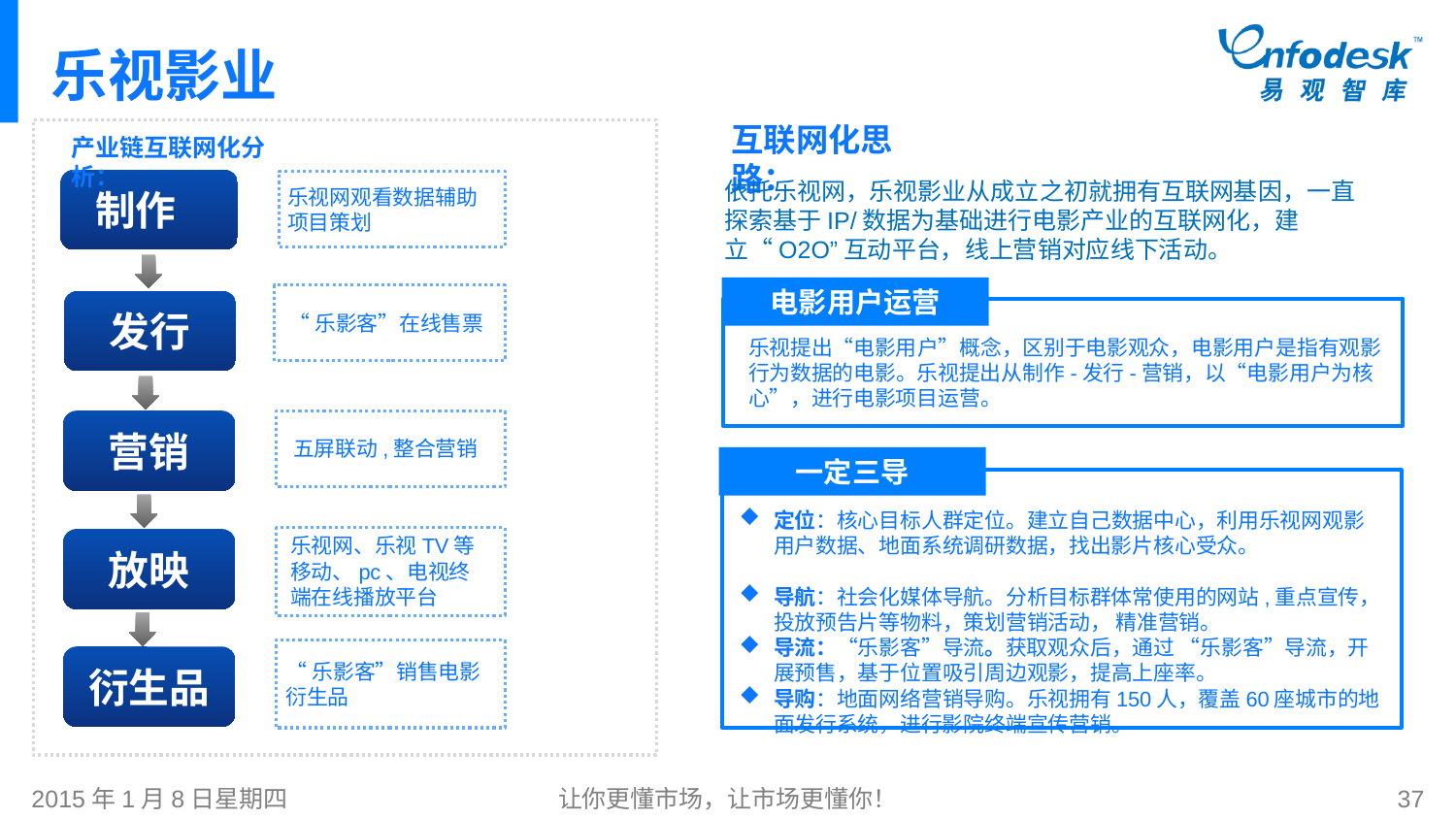

# 乐视影业
互联网化思路：

产业链互联网化分析：
依托乐视网，乐视影业从成立之初就拥有互联网基因，一直探索基于IP/数据为基础进行电影产业的互联网化，建立“O2O”互动平台，线上营销对应线下活动。
制作

乐视网观看数据辅助项目策划

电影用户运营

发行

“乐影客”在线售票
乐视提出“电影用户”概念，区别于电影观众，电影用户是指有观影行为数据的电影。乐视提出从制作-发行-营销，以“电影用户为核心”，进行电影项目运营。

营销

五屏联动,整合营销
一定三导

定位：核心目标人群定位。建立自己数据中心，利用乐视网观影用户数据、地面系统调研数据，找出影片核心受众。合作伙伴数据
导航：社会化媒体导航。分析目标群体常使用的网站,重点宣传，投放预告片等物料，策划营销活动， 精准营销。
导流：“乐影客”导流。获取观众后，通过 “乐影客”导流，开展预售，基于位置吸引周边观影，提高上座率。
导购：地面网络营销导购。乐视拥有150人，覆盖60座城市的地面发行系统，进行影院终端宣传营销。
乐视网、乐视TV等移动、pc、电视终端在线播放平台

放映

衍生品
“乐影客”销售电影衍生品
2015年1月8日星期四
让你更懂市场，让市场更懂你！
37